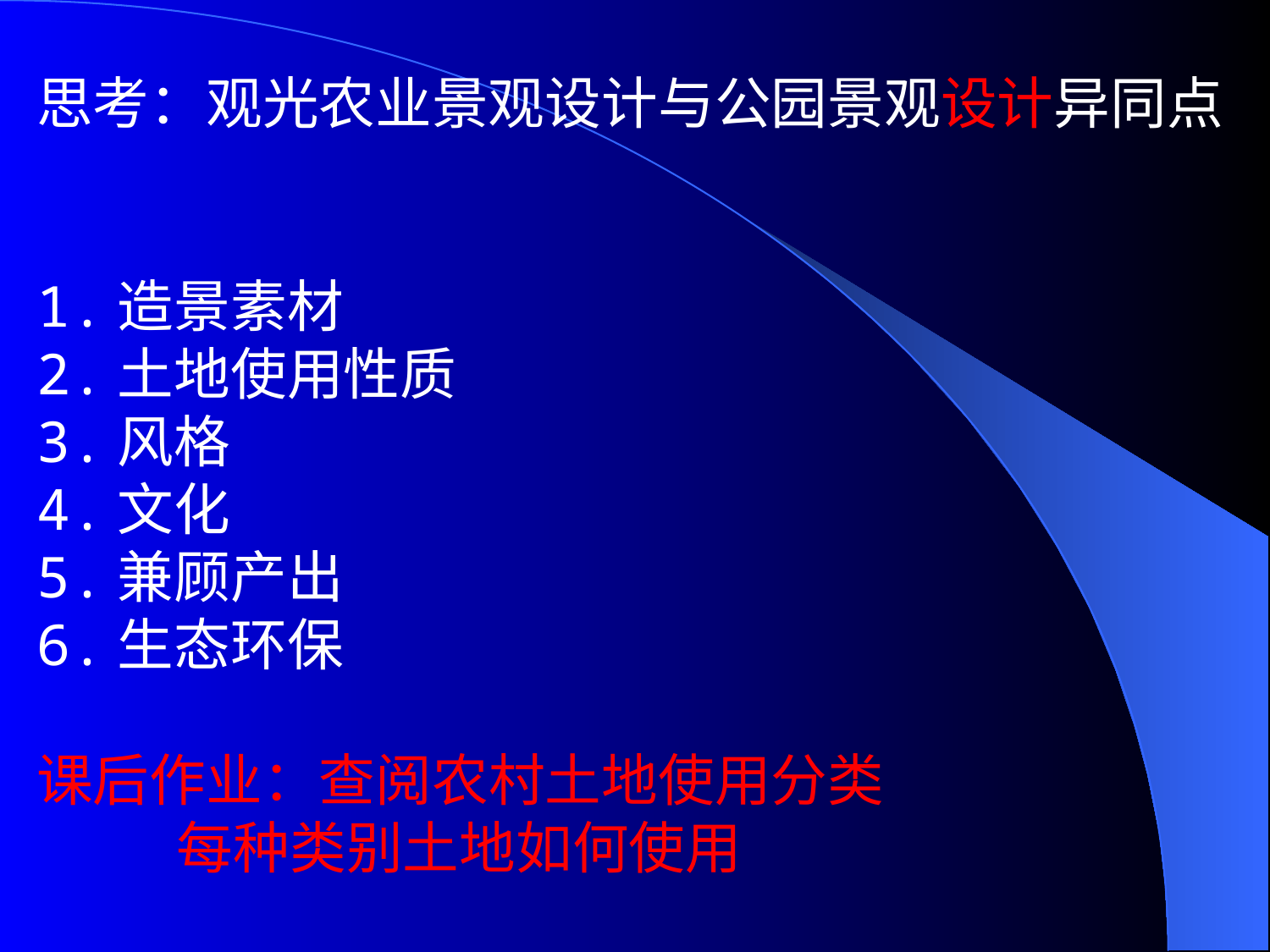

思考：观光农业景观设计与公园景观设计异同点

1.造景素材
2.土地使用性质
3.风格
4.文化
5.兼顾产出
6.生态环保

课后作业：查阅农村土地使用分类
          每种类别土地如何使用